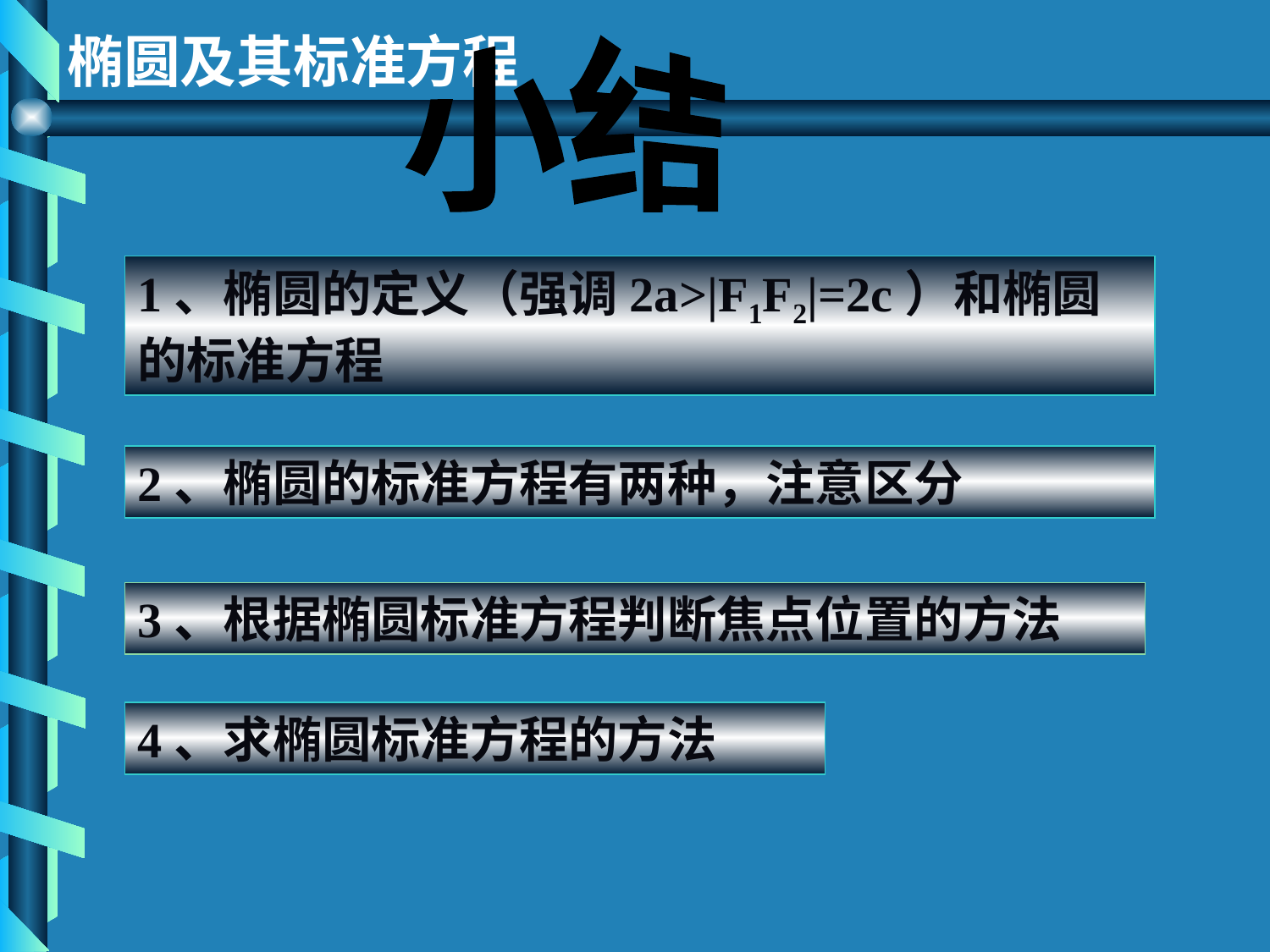

小结
1、椭圆的定义（强调2a>|F1F2|=2c）和椭圆的标准方程
2、椭圆的标准方程有两种，注意区分
3、根据椭圆标准方程判断焦点位置的方法
4、求椭圆标准方程的方法